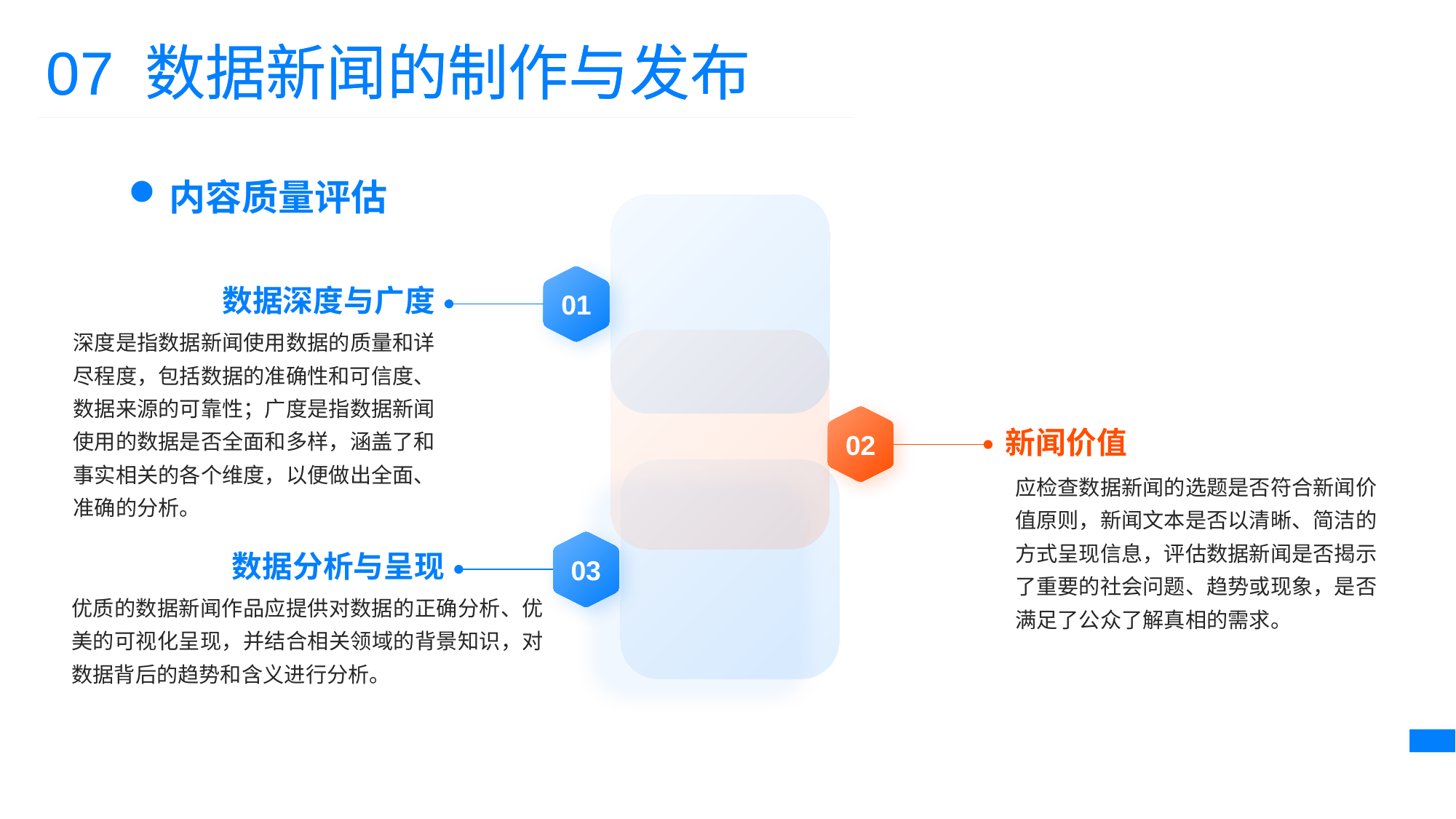

07 数据新闻的制作与发布
07 数据新闻的制作与发布
内容质量评估

数据深度与广度
01
深度是指数据新闻使用数据的质量和详尽程度，包括数据的准确性和可信度、数据来源的可靠性；广度是指数据新闻使用的数据是否全面和多样，涵盖了和事实相关的各个维度，以便做出全面、准确的分析。

02
新闻价值

应检查数据新闻的选题是否符合新闻价值原则，新闻文本是否以清晰、简洁的方式呈现信息，评估数据新闻是否揭示了重要的社会问题、趋势或现象，是否满足了公众了解真相的需求。
数据分析与呈现
03
优质的数据新闻作品应提供对数据的正确分析、优美的可视化呈现，并结合相关领域的背景知识，对数据背后的趋势和含义进行分析。